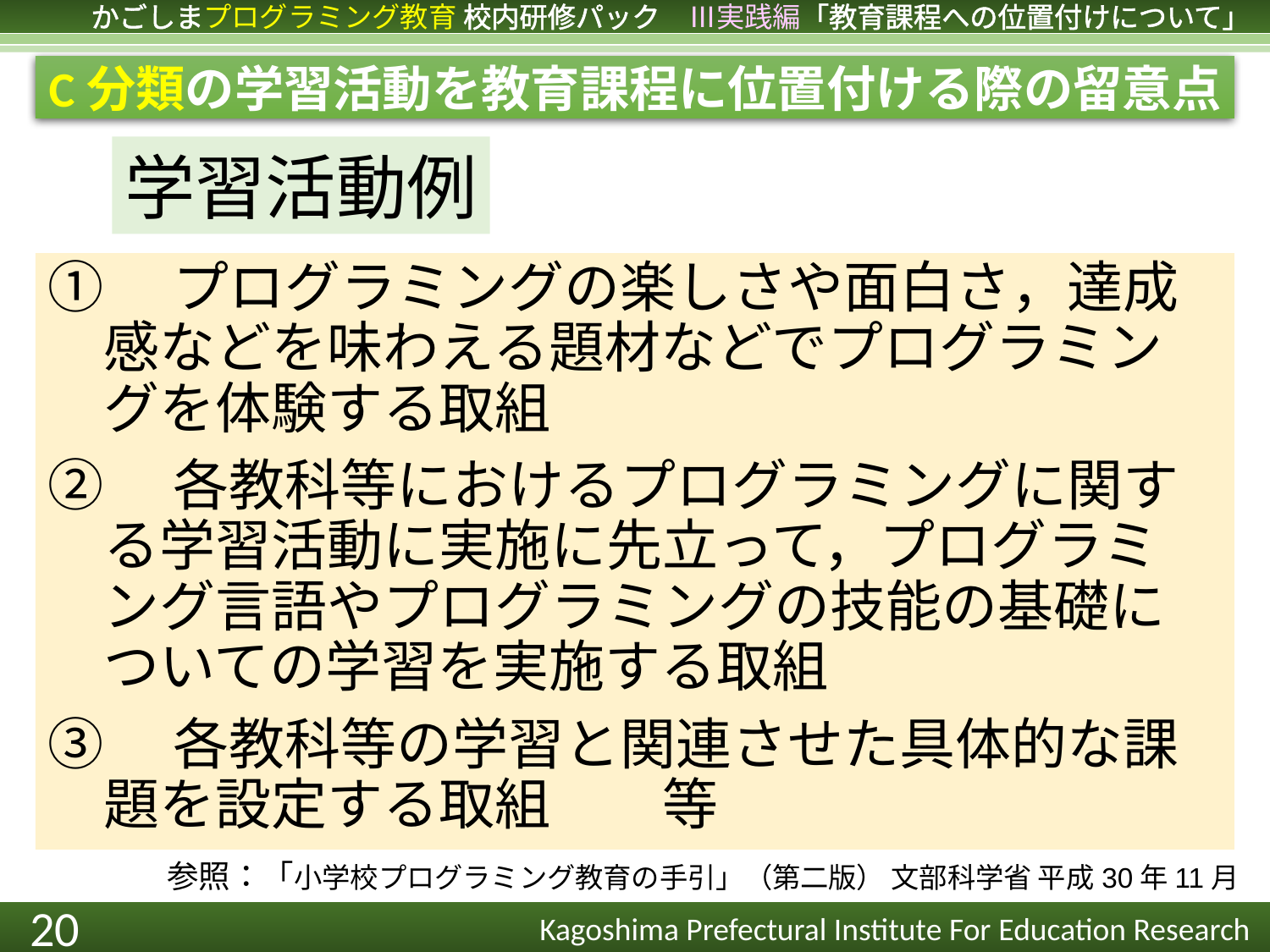

C分類の学習活動を教育課程に位置付ける際の留意点
学習活動例
①　プログラミングの楽しさや面白さ，達成
　感などを味わえる題材などでプログラミン
　グを体験する取組
②　各教科等におけるプログラミングに関す
　る学習活動に実施に先立って，プログラミ
　ング言語やプログラミングの技能の基礎に
　ついての学習を実施する取組
③　各教科等の学習と関連させた具体的な課
　題を設定する取組　　等

参照：「小学校プログラミング教育の手引」（第二版） 文部科学省 平成30年11月
20